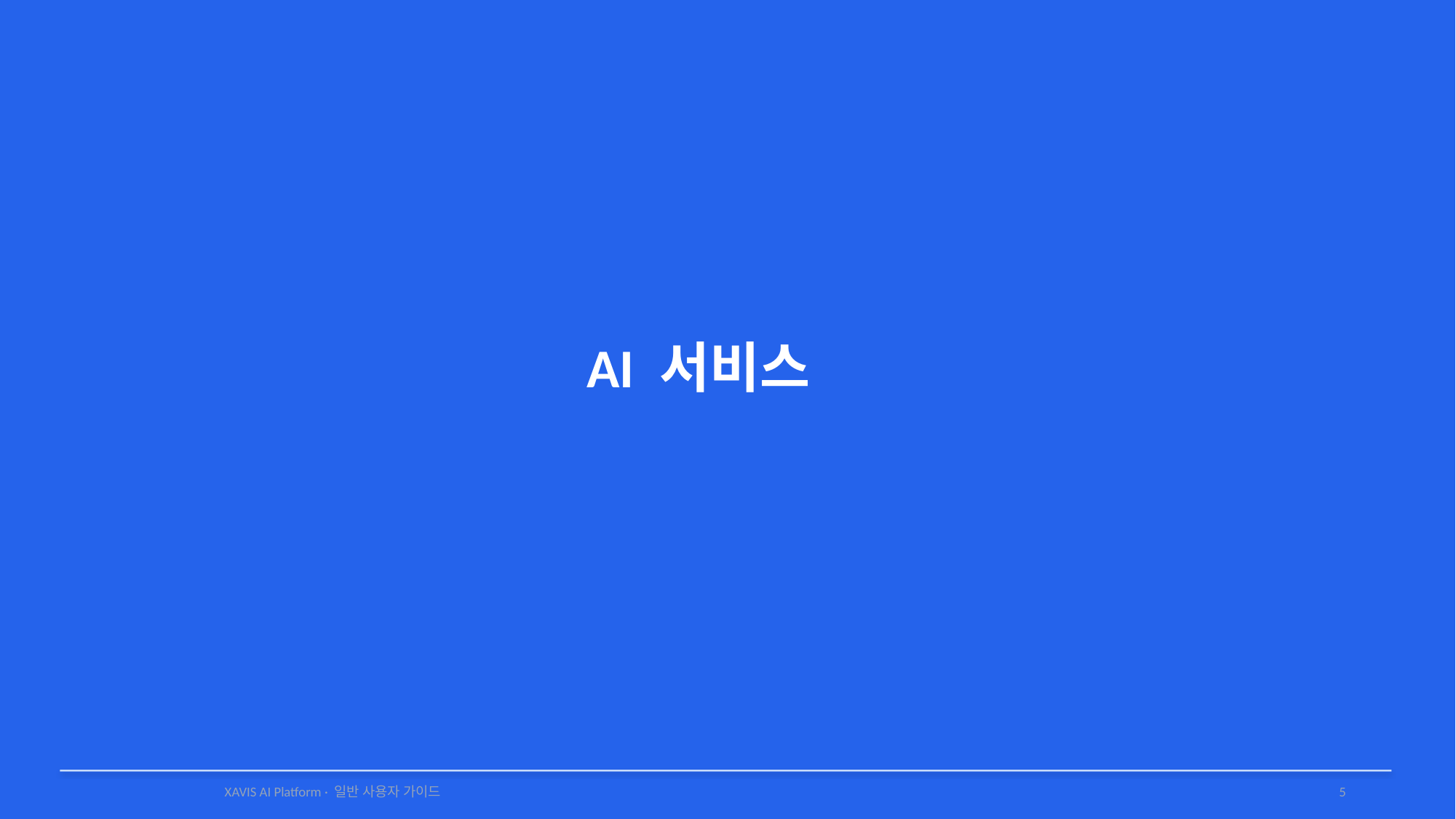

AI 서비스

XAVIS AI Platform · 일반 사용자 가이드
5